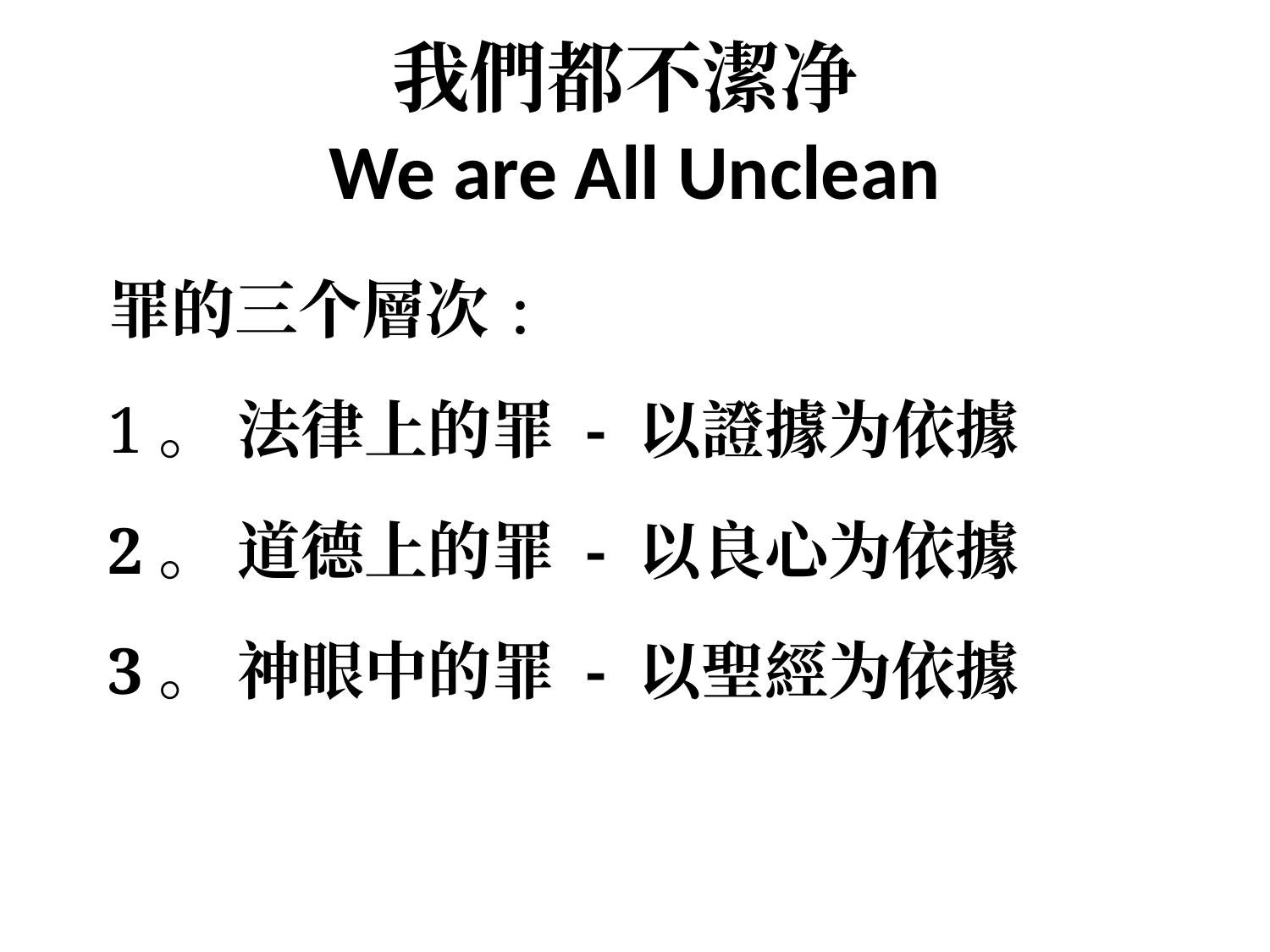

# 我們都不潔净 We are All Unclean
罪的三个層次﹕
1。 法律上的罪 - 以證據为依據
2。 道德上的罪 - 以良心为依據
3。 神眼中的罪 - 以聖經为依據